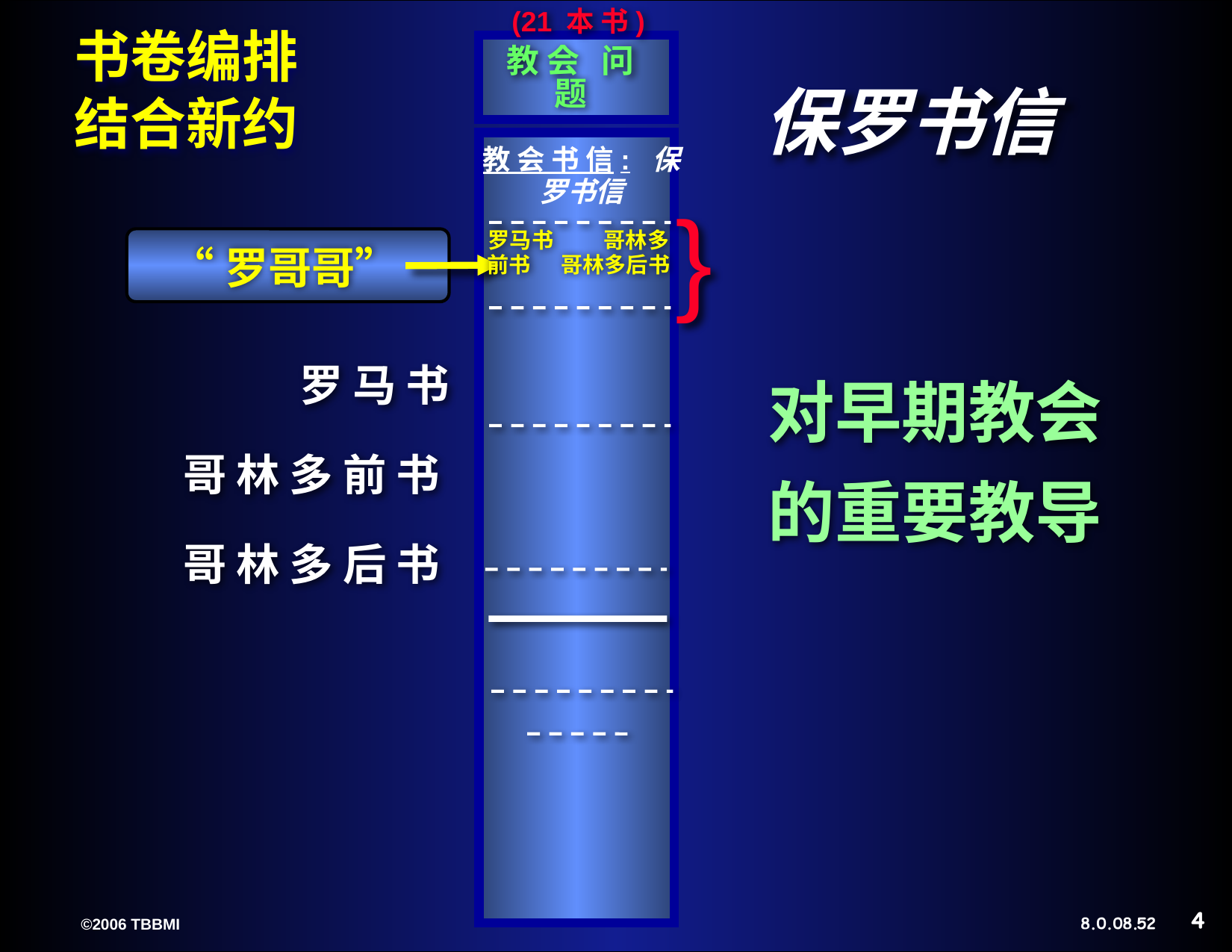

保罗书信

Letters from
The Others

(21 本 书)
教 会   问 题

教 会 书 信:  保罗书信
}
罗马书          哥林多前书      哥林多后书
“罗哥哥”

罗 马 书
哥 林 多 前 书
哥 林 多 后 书
对早期教会  的重要教导
4

52